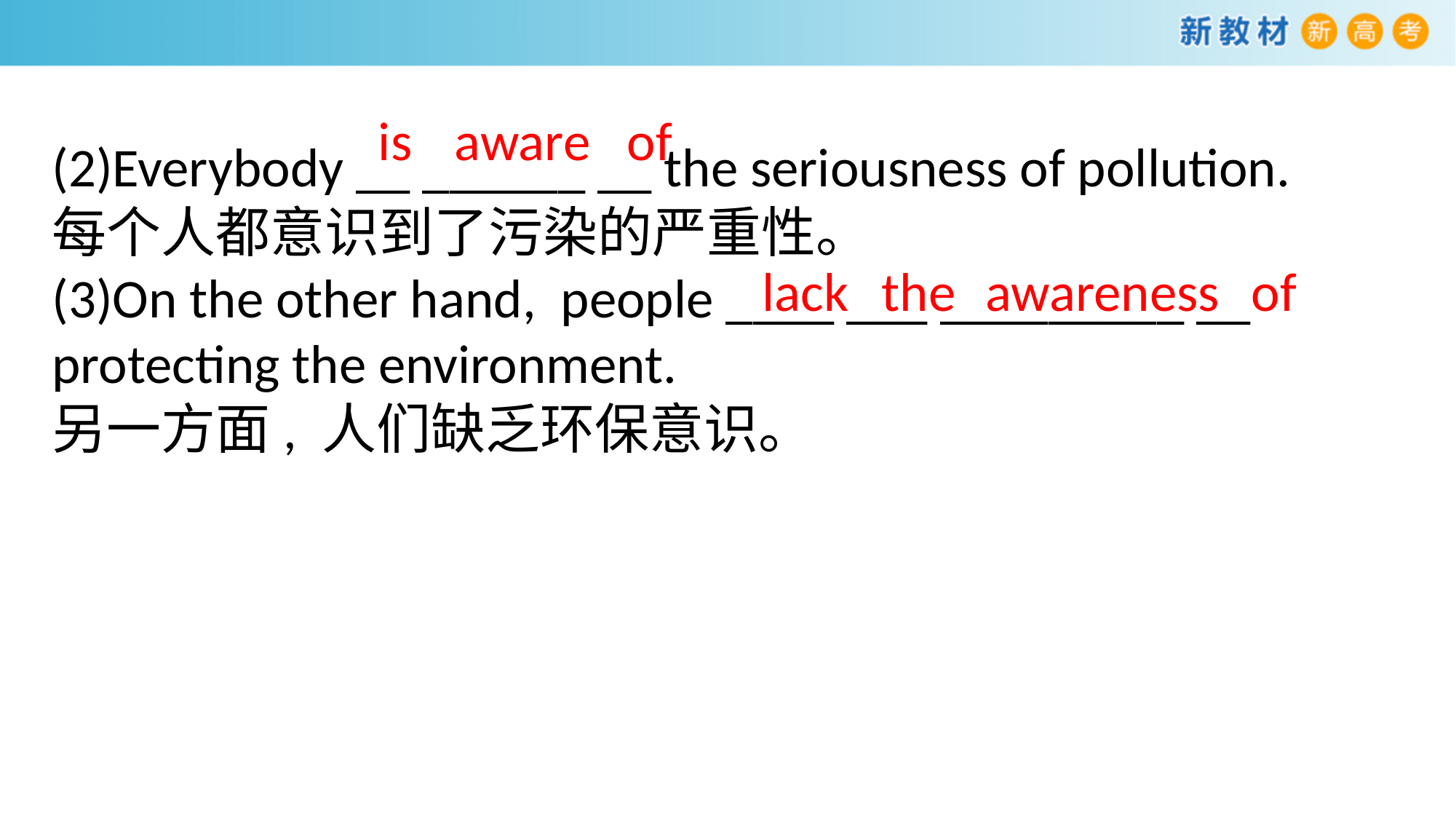

is
aware
of
(2)Everybody __ ______ __ the seriousness of pollution.
每个人都意识到了污染的严重性。
(3)On the other hand,  people ____ ___ _________ __
protecting the environment.
另一方面, 人们缺乏环保意识。
lack
awareness
the
of